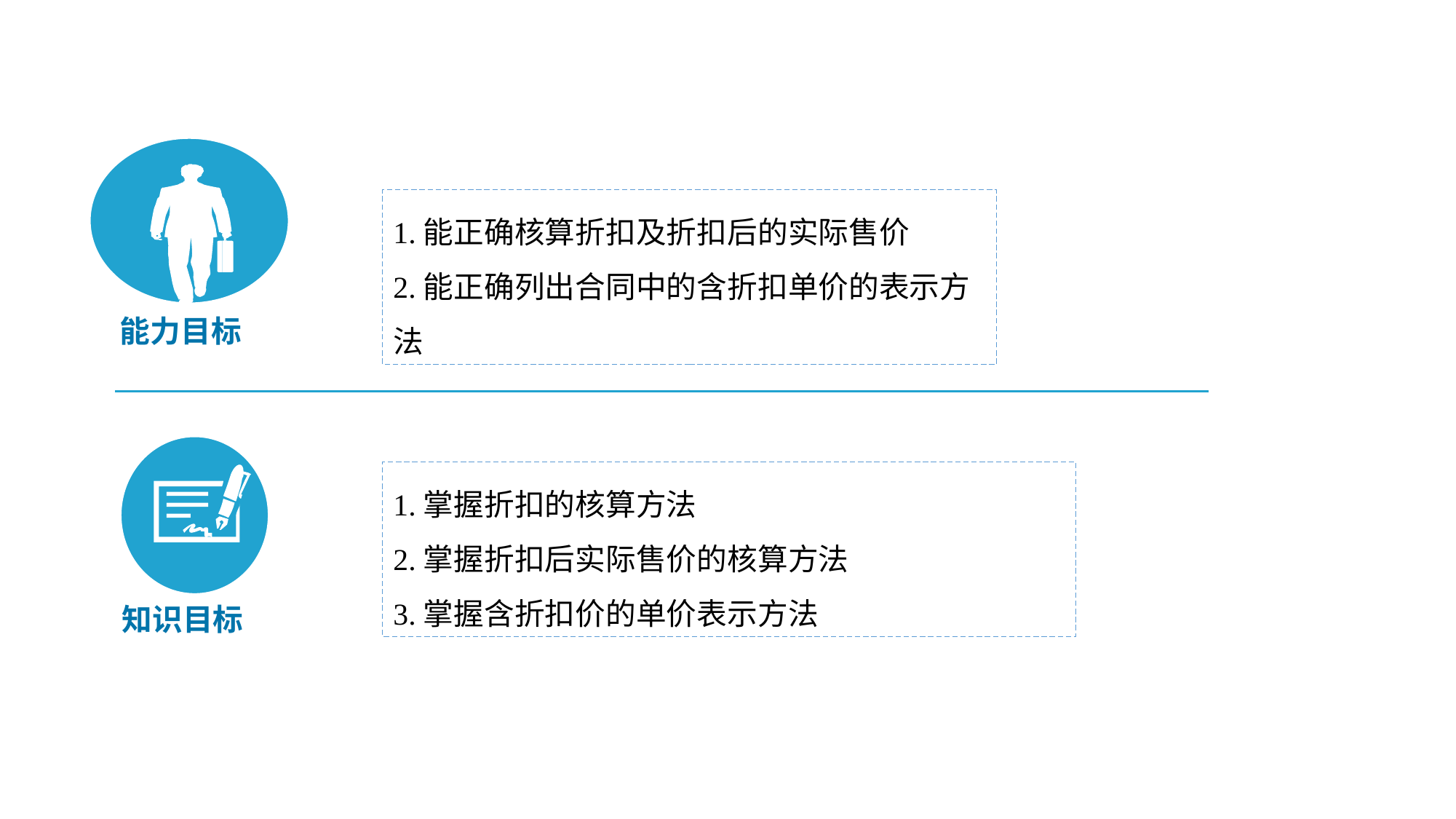

1.能正确核算折扣及折扣后的实际售价
2.能正确列出合同中的含折扣单价的表示方法
能力目标

1.掌握折扣的核算方法
2.掌握折扣后实际售价的核算方法
3.掌握含折扣价的单价表示方法
知识目标